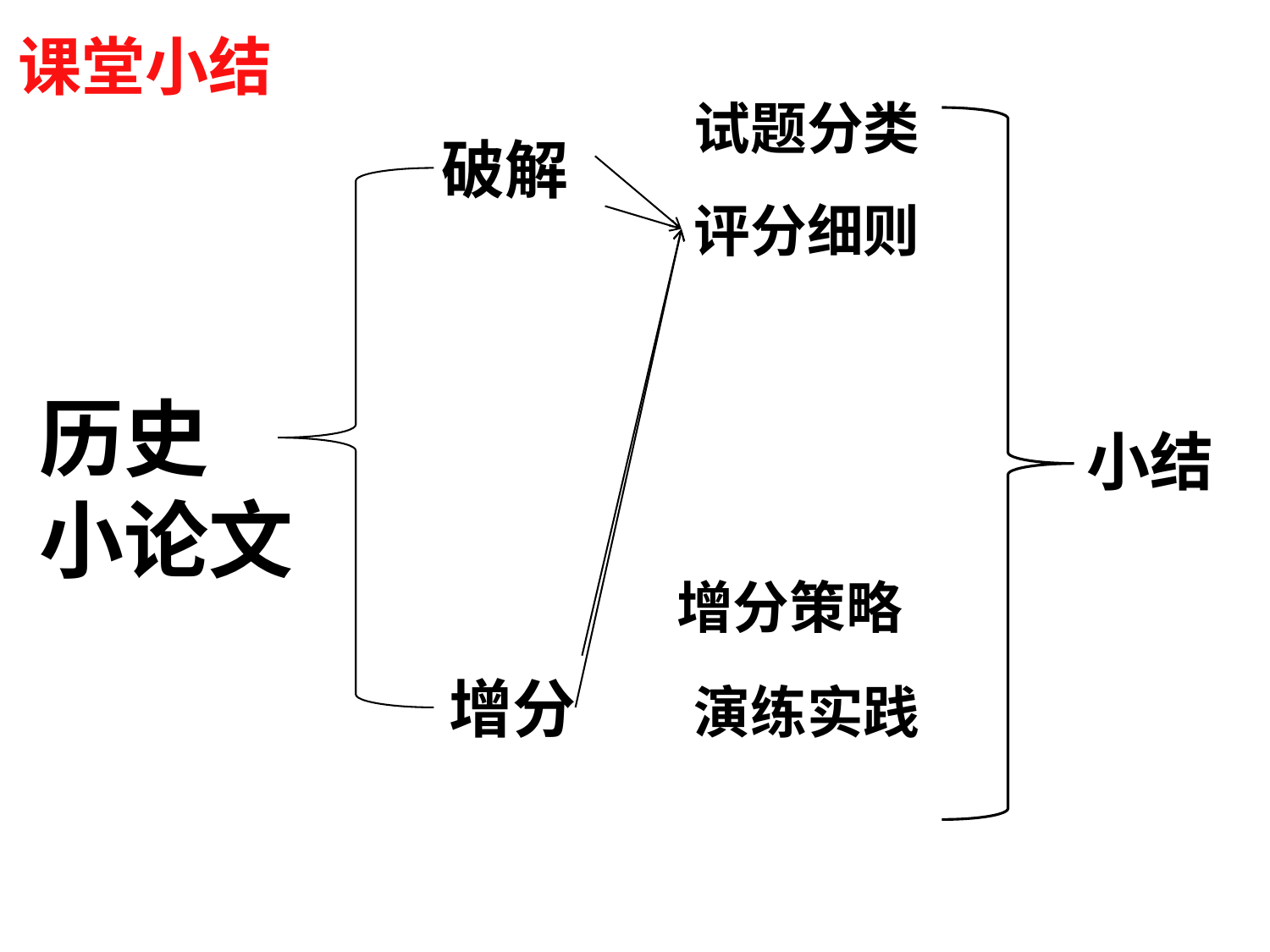

课堂小结
试题分类

破解

评分细则
历史
小论文
小结
增分策略
增分
演练实践